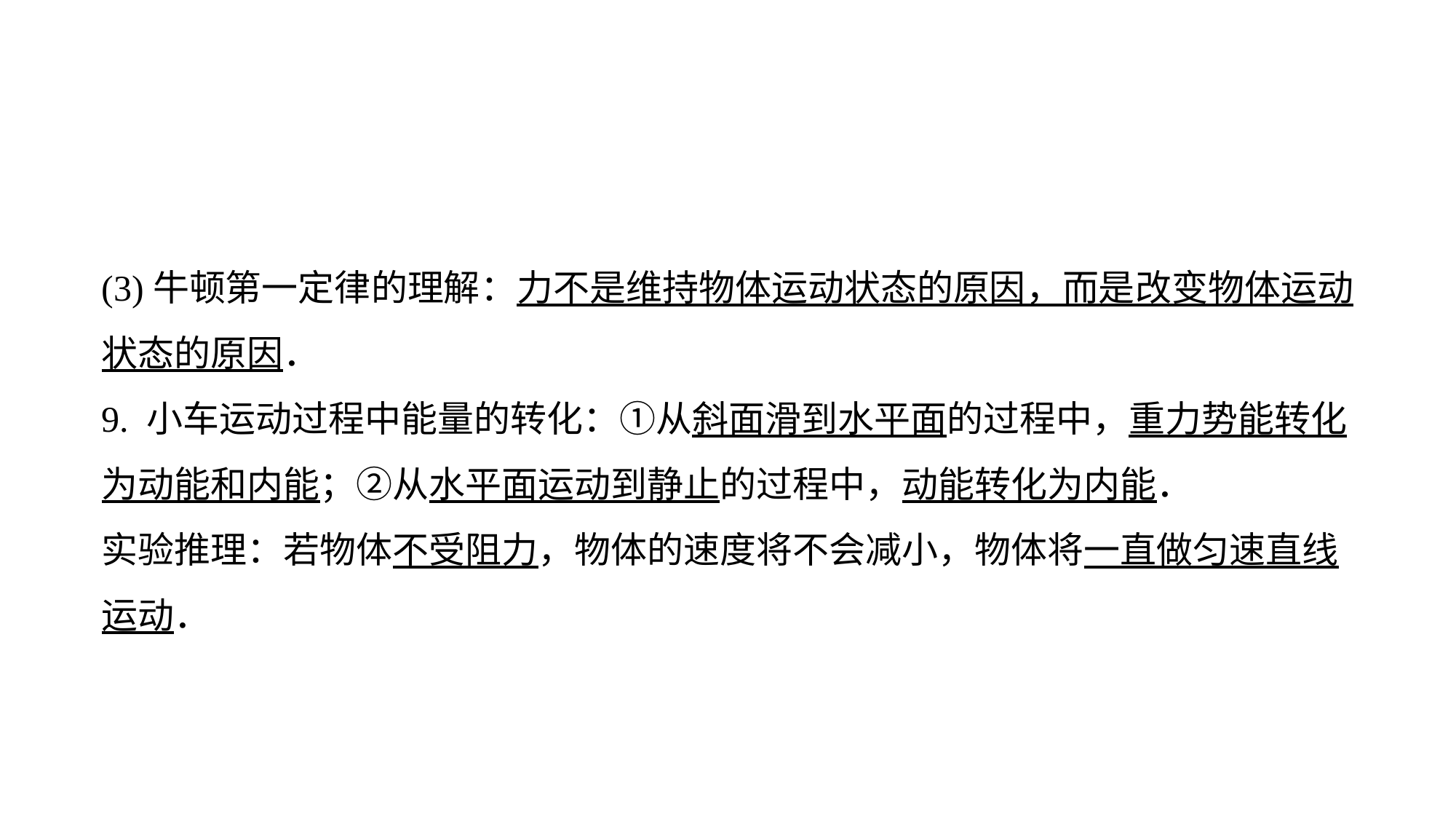

(3)牛顿第一定律的理解：力不是维持物体运动状态的原因，而是改变物体运动状态的原因．
9. 小车运动过程中能量的转化：①从斜面滑到水平面的过程中，重力势能转化为动能和内能；②从水平面运动到静止的过程中，动能转化为内能．
实验推理：若物体不受阻力，物体的速度将不会减小，物体将一直做匀速直线运动．